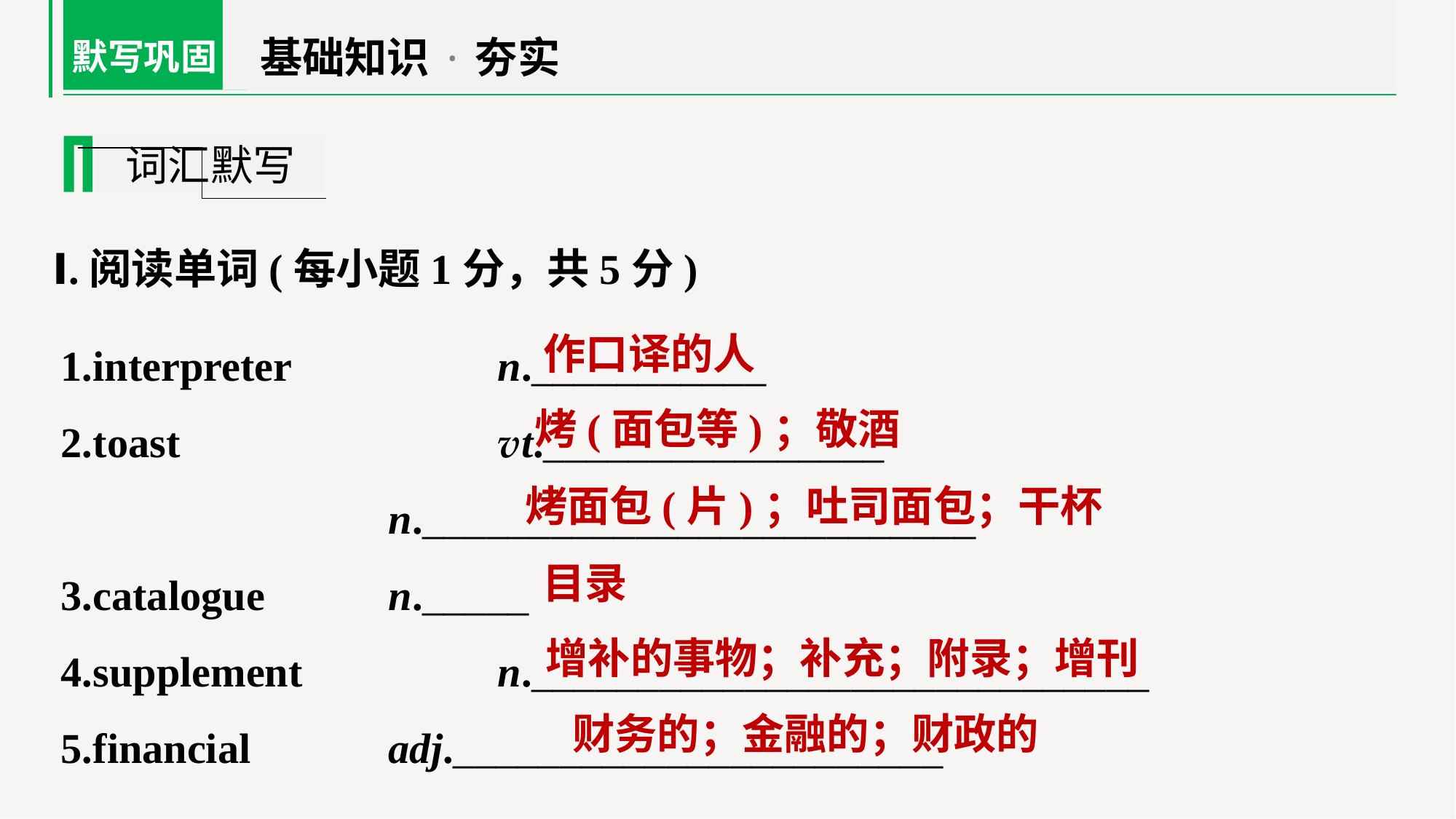

基础知识·夯实
默写巩固
词汇默写

Ⅰ.阅读单词(每小题1分，共5分)
1.interpreter 		n.___________
2.toast 			vt.________________
			n.__________________________
3.catalogue 		n._____
4.supplement 		n._____________________________
5.financial 		adj._______________________
作口译的人
烤(面包等)；敬酒
烤面包(片)；吐司面包；干杯
目录
增补的事物；补充；附录；增刊
财务的；金融的；财政的